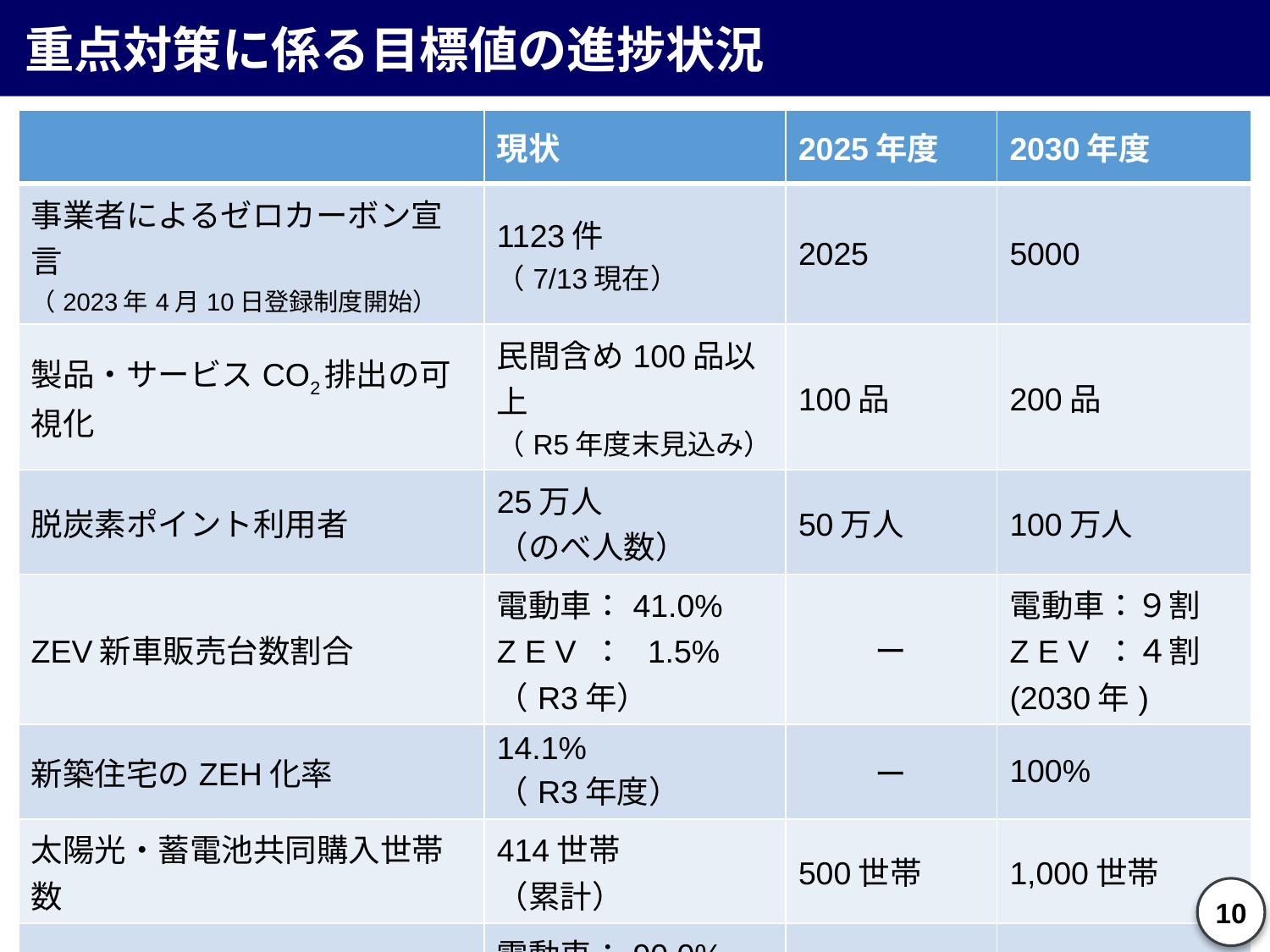

重点対策に係る目標値の進捗状況
|  | 現状 | 2025年度 | 2030年度 |
| --- | --- | --- | --- |
| 事業者によるゼロカーボン宣言 （2023年4月10日登録制度開始） | 1123件 （7/13現在） | 2025 | 5000 |
| 製品・サービスCO2排出の可視化 | 民間含め100品以上 （R5年度末見込み） | 100品 | 200品 |
| 脱炭素ポイント利用者 | 25万人 （のべ人数） | 50万人 | 100万人 |
| ZEV新車販売台数割合 | 電動車：41.0% Z E V ： 1.5% （R3年） | ー | 電動車：９割 Z E V ：４割 (2030年) |
| 新築住宅のZEH化率 | 14.1% （R3年度） | ー | 100% |
| 太陽光・蓄電池共同購入世帯数 | 414世帯 （累計） | 500世帯 | 1,000世帯 |
| 公用車ZEV導入台数割合 | 電動車：90.0% Z E V ： 0% （R3年度） | ー | 電動車：10割 Z E V ： ５割 |
10